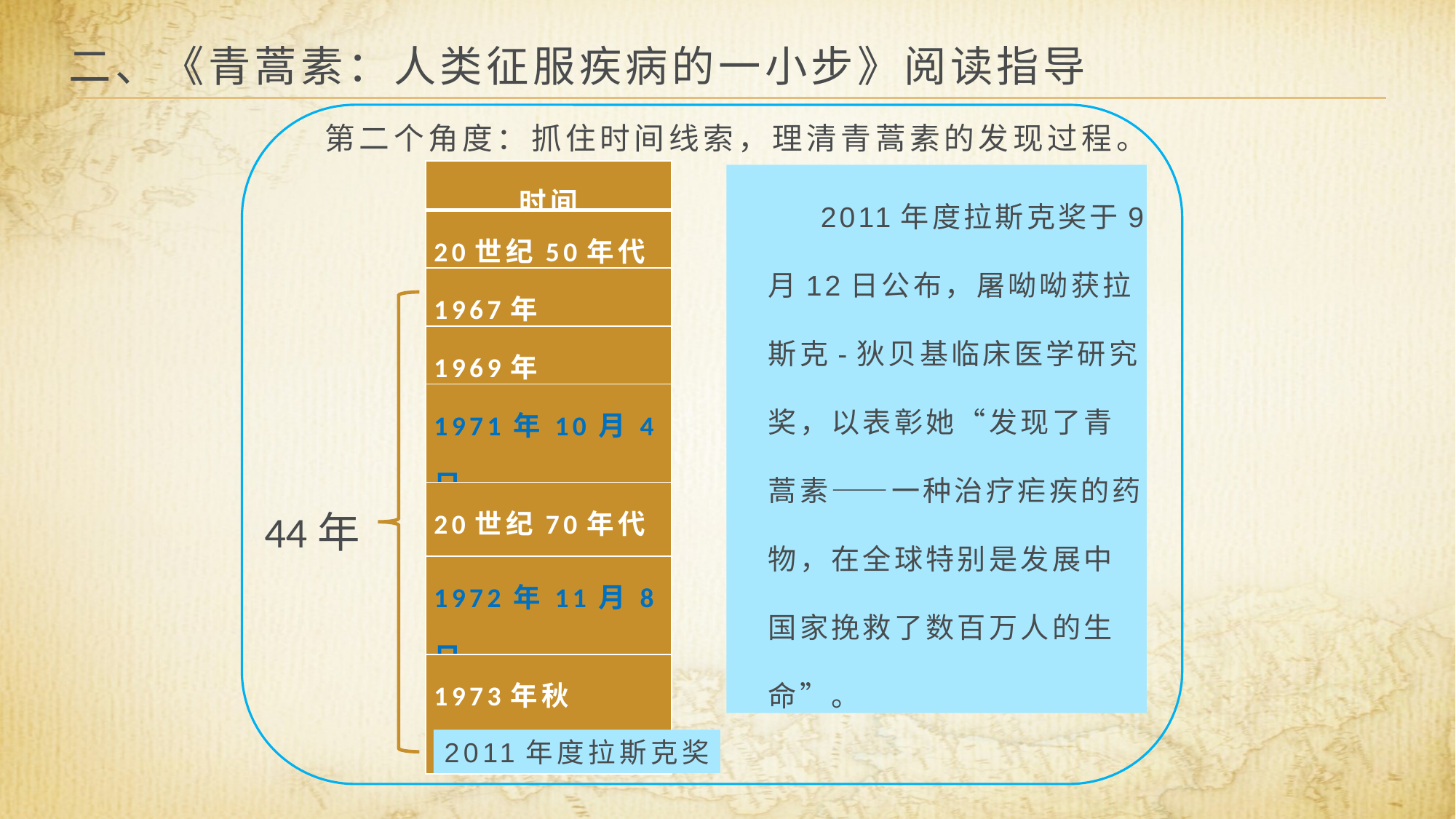

二、《青蒿素：人类征服疾病的一小步》阅读指导

第二个角度：抓住时间线索，理清青蒿素的发现过程。
| 时间 |
| --- |
| 20世纪50年代 |
| 1967年 |
| 1969年 |
| 1971年10月4日 |
| 20世纪70年代 |
| 1972年11月8日 |
| 1973年秋 |
          2011年度拉斯克奖于9月12日公布，屠呦呦获拉斯克-狄贝基临床医学研究奖，以表彰她“发现了青蒿素——一种治疗疟疾的药物，在全球特别是发展中国家挽救了数百万人的生命”。

44年
2011年度拉斯克奖